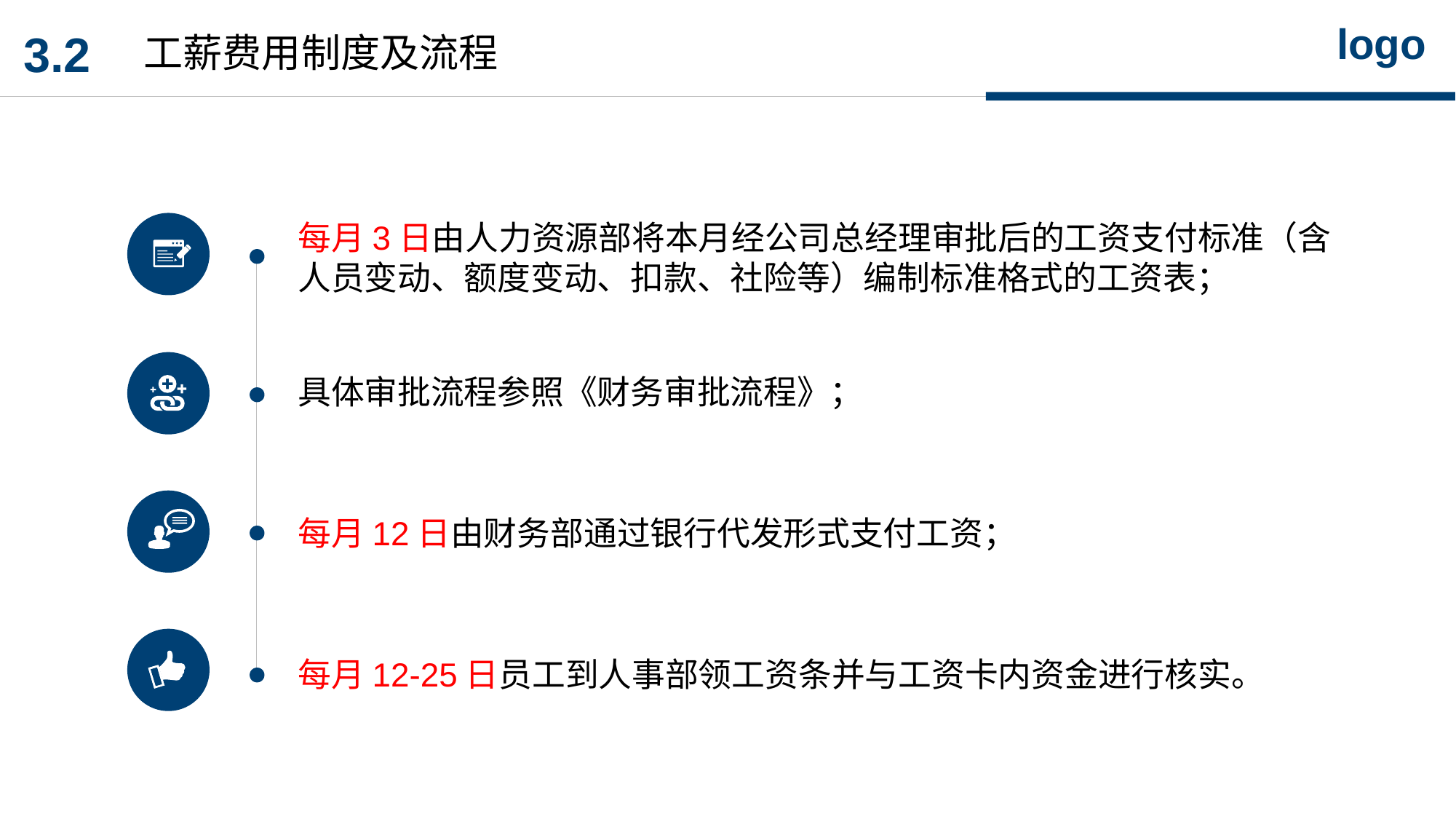

logo
3.2
工薪费用制度及流程

每月3日由人力资源部将本月经公司总经理审批后的工资支付标准（含人员变动、额度变动、扣款、社险等）编制标准格式的工资表；

具体审批流程参照《财务审批流程》；

每月12日由财务部通过银行代发形式支付工资；

每月12-25日员工到人事部领工资条并与工资卡内资金进行核实。